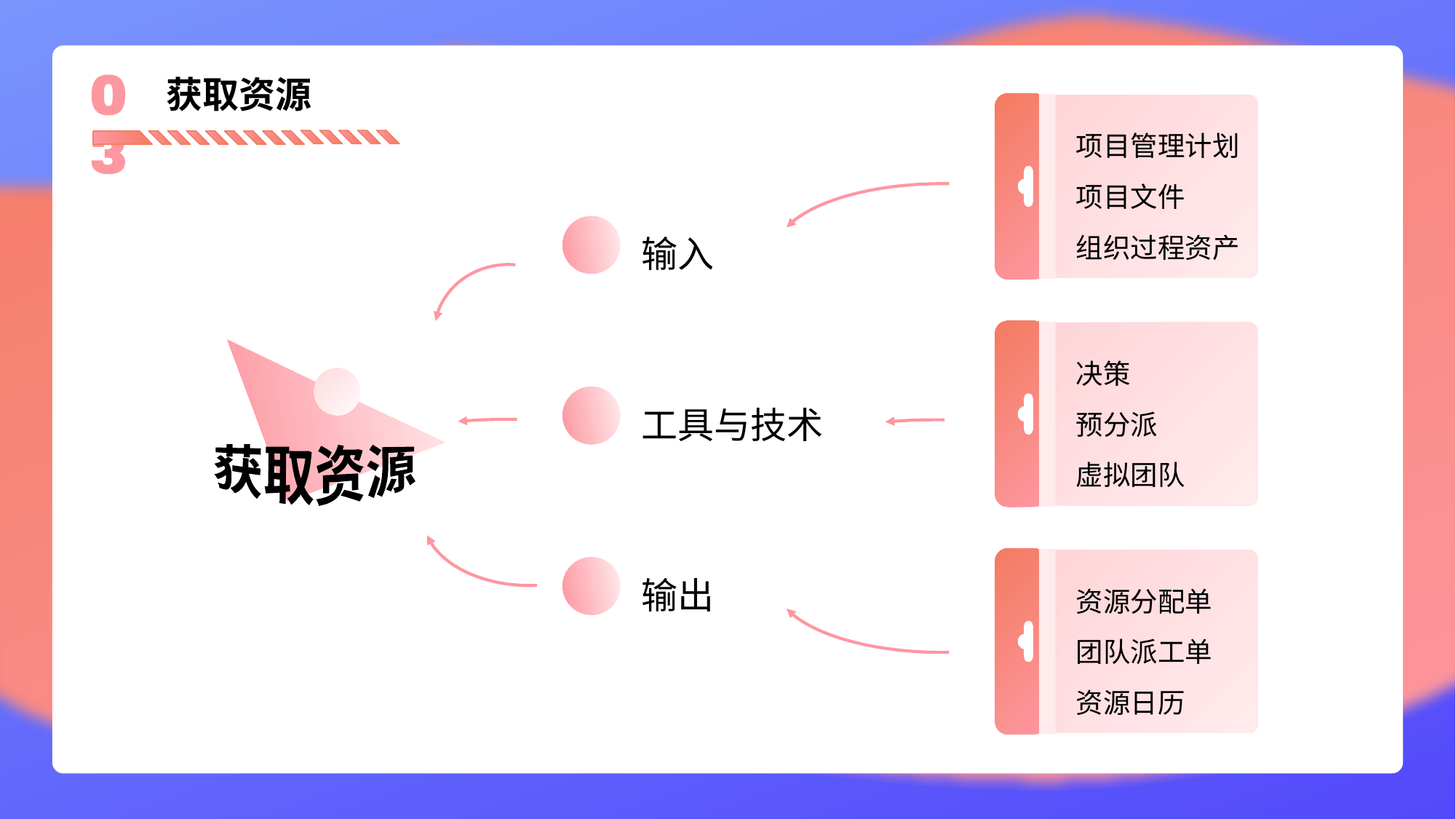

识别和记录项目角色、职责、所需技能、报告关系的过程。主要作用：建立项目角色与职责、资源分解结构，以及制订团队人员招募 和遣散计划。
03
获取资源

项目管理计划
项目文件
组织过程资产

输入

获取资源

决策
预分派
虚拟团队
工具与技术

输出

资源分配单
团队派工单
资源日历